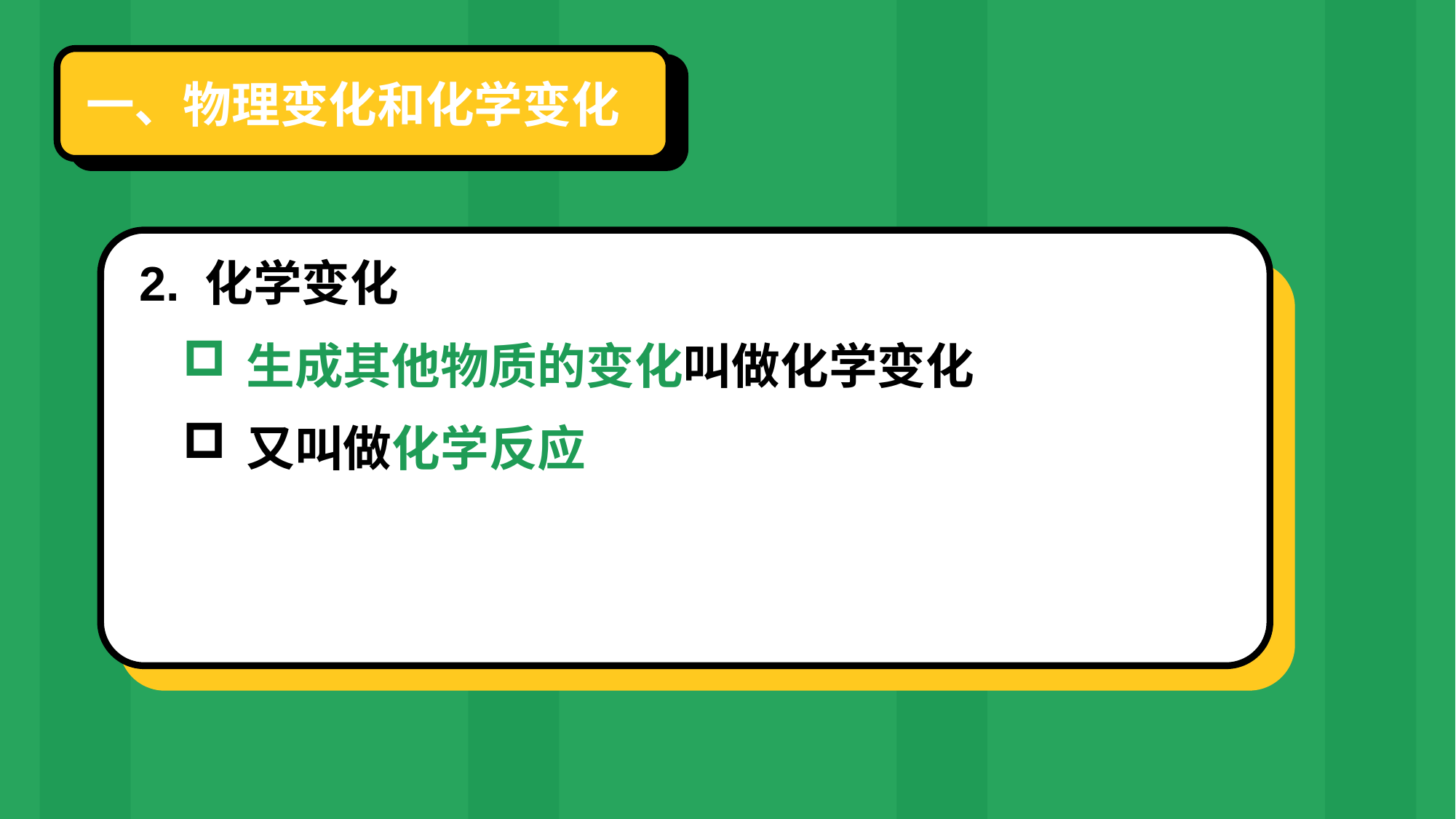

一、物理变化和化学变化

2. 化学变化
生成其他物质的变化叫做化学变化
又叫做化学反应